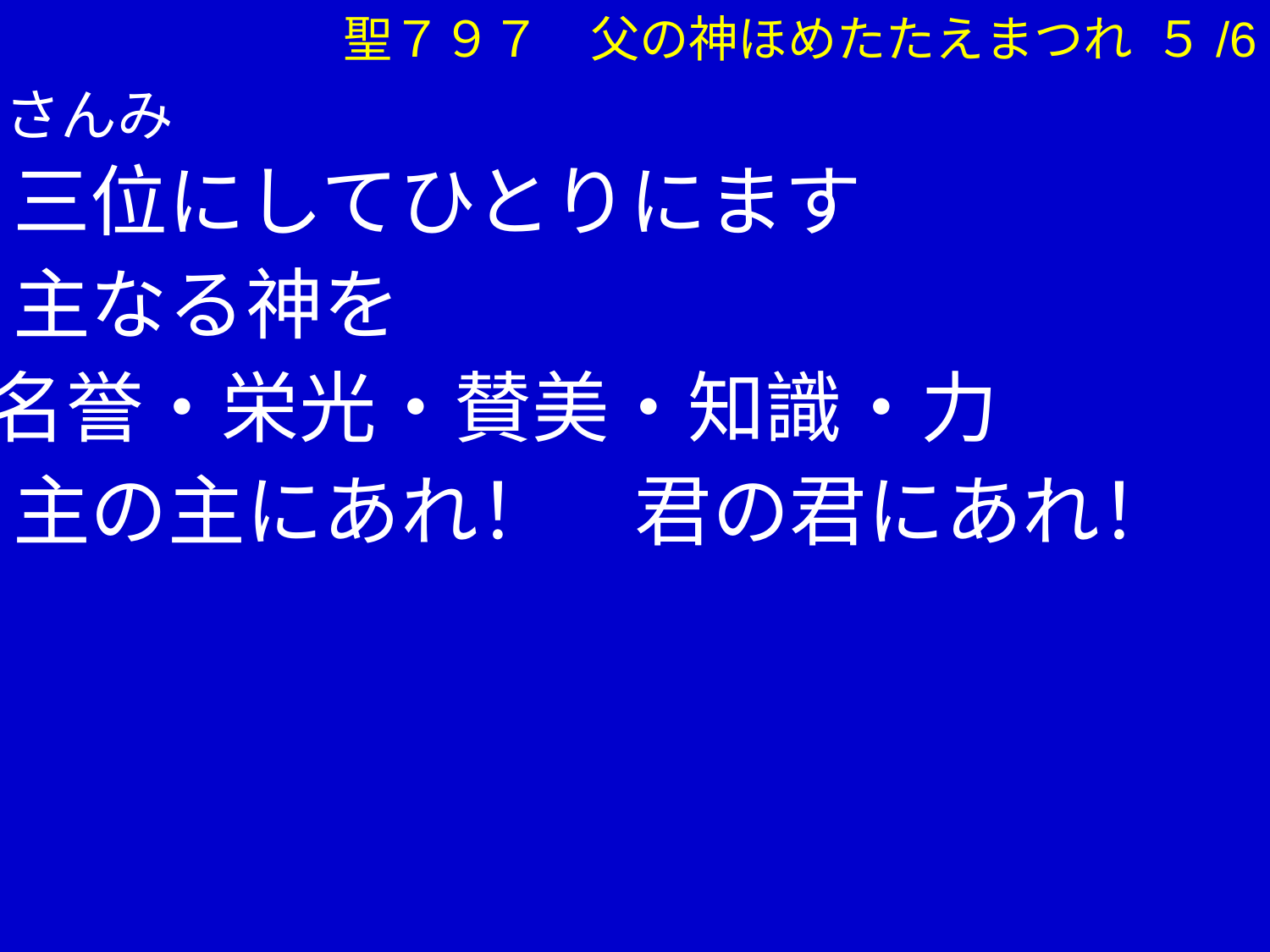

聖７９７　父の神ほめたたえまつれ  ５/6
　 さんみ
　三位にしてひとりにます
　主なる神を
  名誉・栄光・賛美・知識・力
　主の主にあれ！　君の君にあれ！